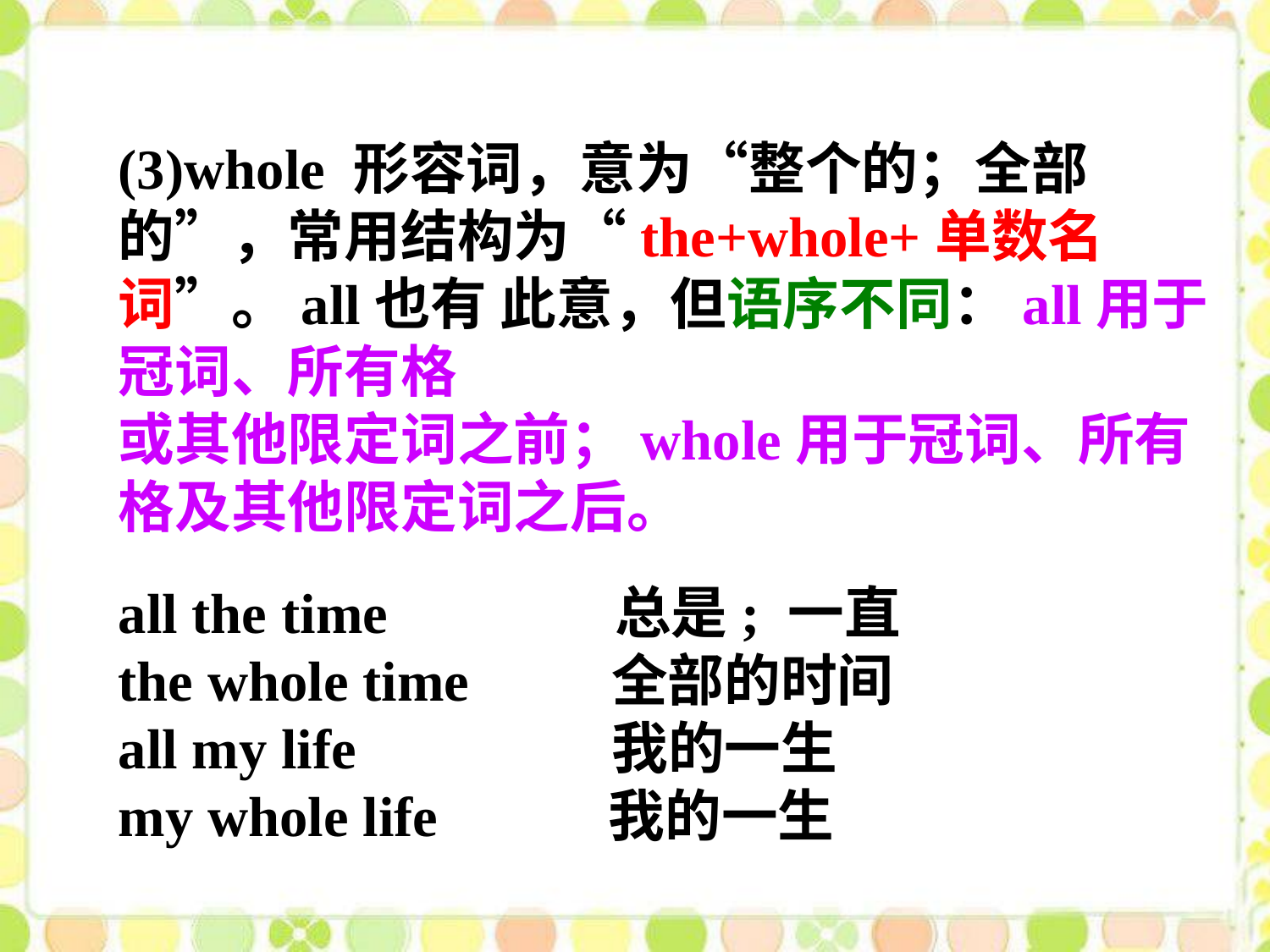

(3)whole 形容词，意为“整个的；全部的”，常用结构为“the+whole+单数名词”。all也有 此意，但语序不同：all用于冠词、所有格
或其他限定词之前；whole用于冠词、所有
格及其他限定词之后。
all the time               总是; 一直
the whole time         全部的时间
all my life                 我的一生
my whole life           我的一生